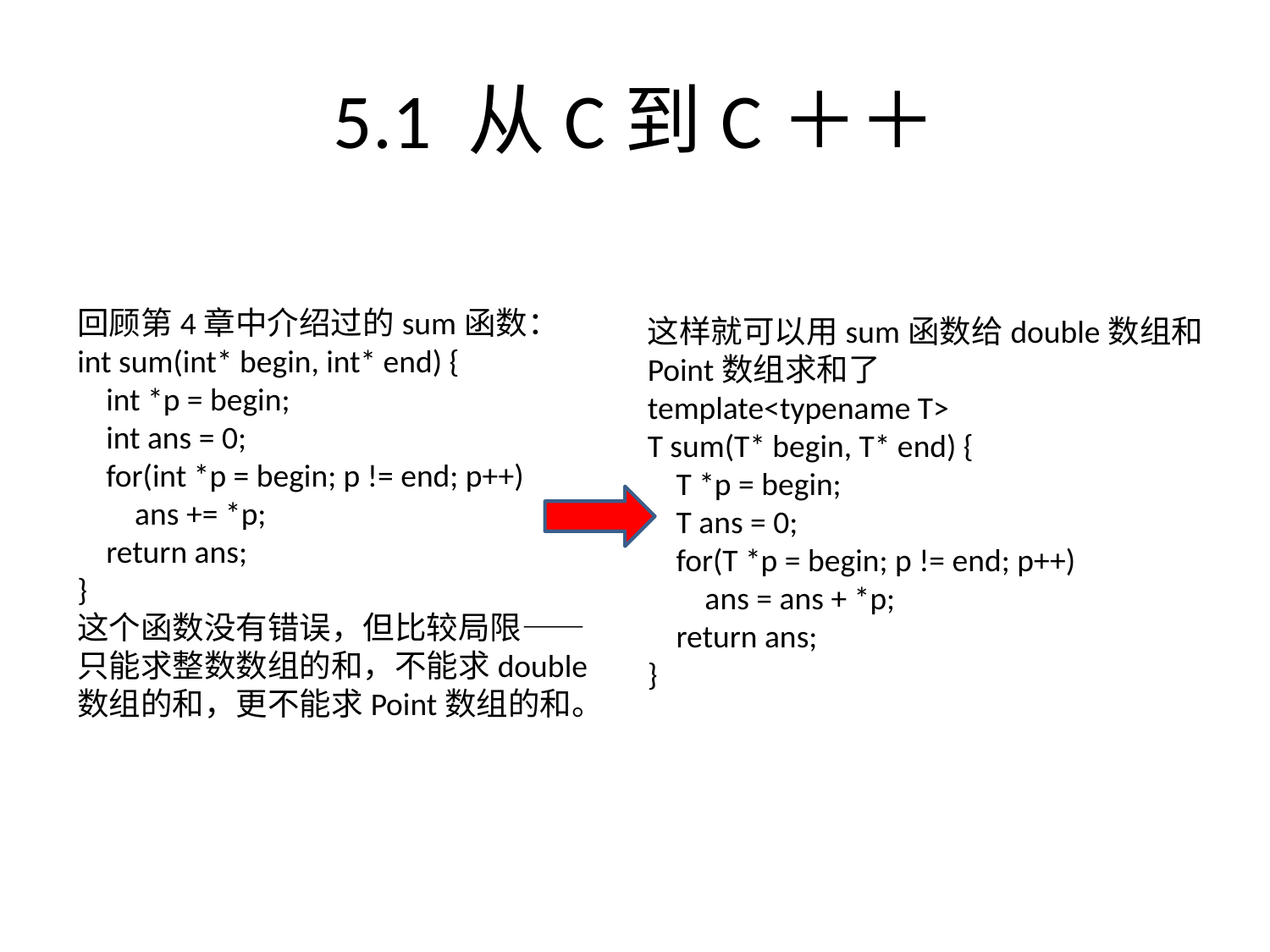

# 5.1 从C到C＋＋
回顾第4章中介绍过的sum函数：
int sum(int* begin, int* end) {
    int *p = begin;
    int ans = 0;
    for(int *p = begin; p != end; p++)
        ans += *p;
    return ans;
}
这个函数没有错误，但比较局限——
只能求整数数组的和，不能求double
数组的和，更不能求Point数组的和。
这样就可以用sum函数给double数组和Point数组求和了
template<typename T>
T sum(T* begin, T* end) {
    T *p = begin;
    T ans = 0;
    for(T *p = begin; p != end; p++)
        ans = ans + *p;
    return ans;
}